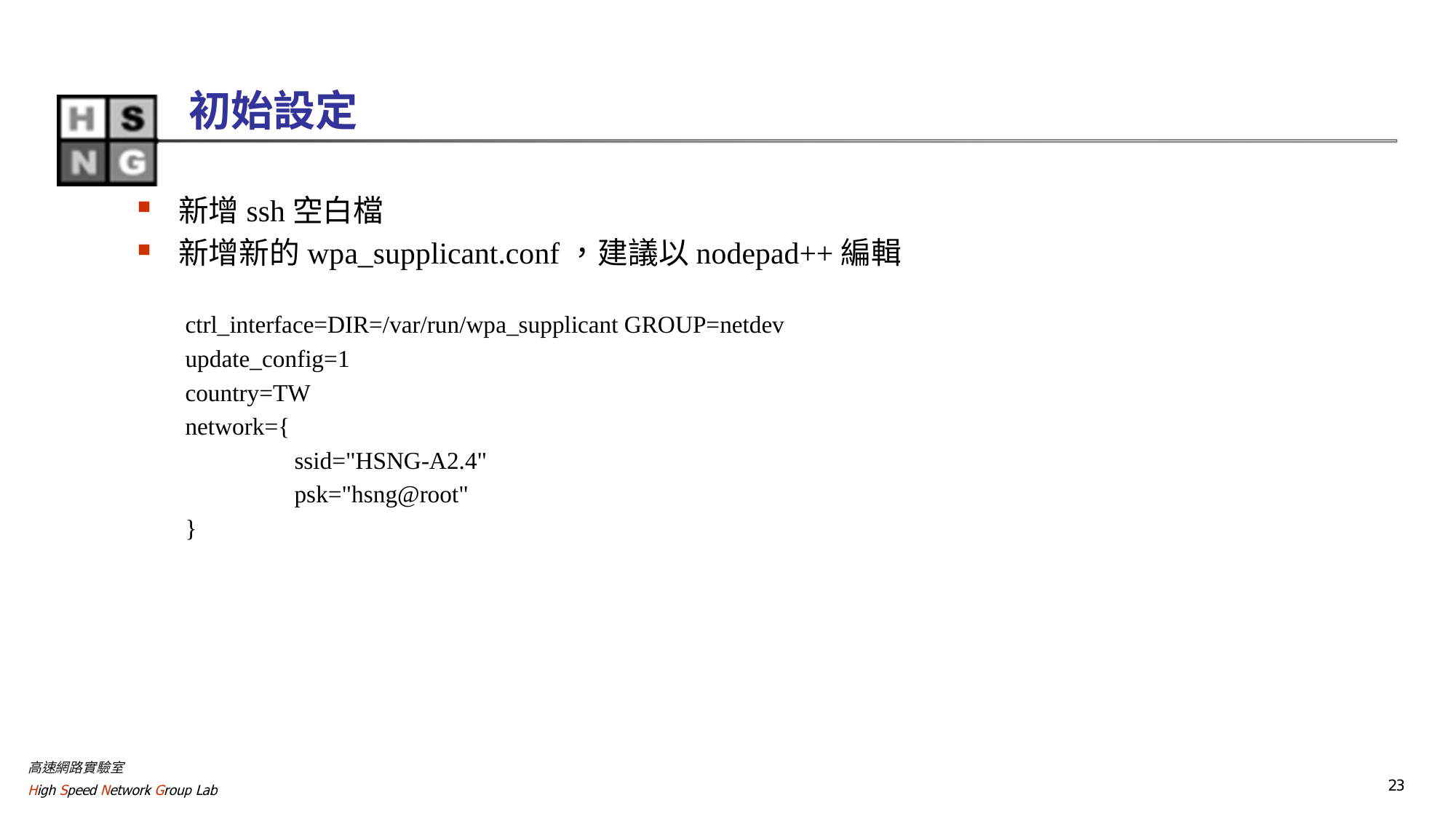

# 初始設定
新增ssh空白檔
新增新的wpa_supplicant.conf，建議以nodepad++編輯

ctrl_interface=DIR=/var/run/wpa_supplicant GROUP=netdev
update_config=1
country=TW
network={
	ssid="HSNG-A2.4"
	psk="hsng@root"
}